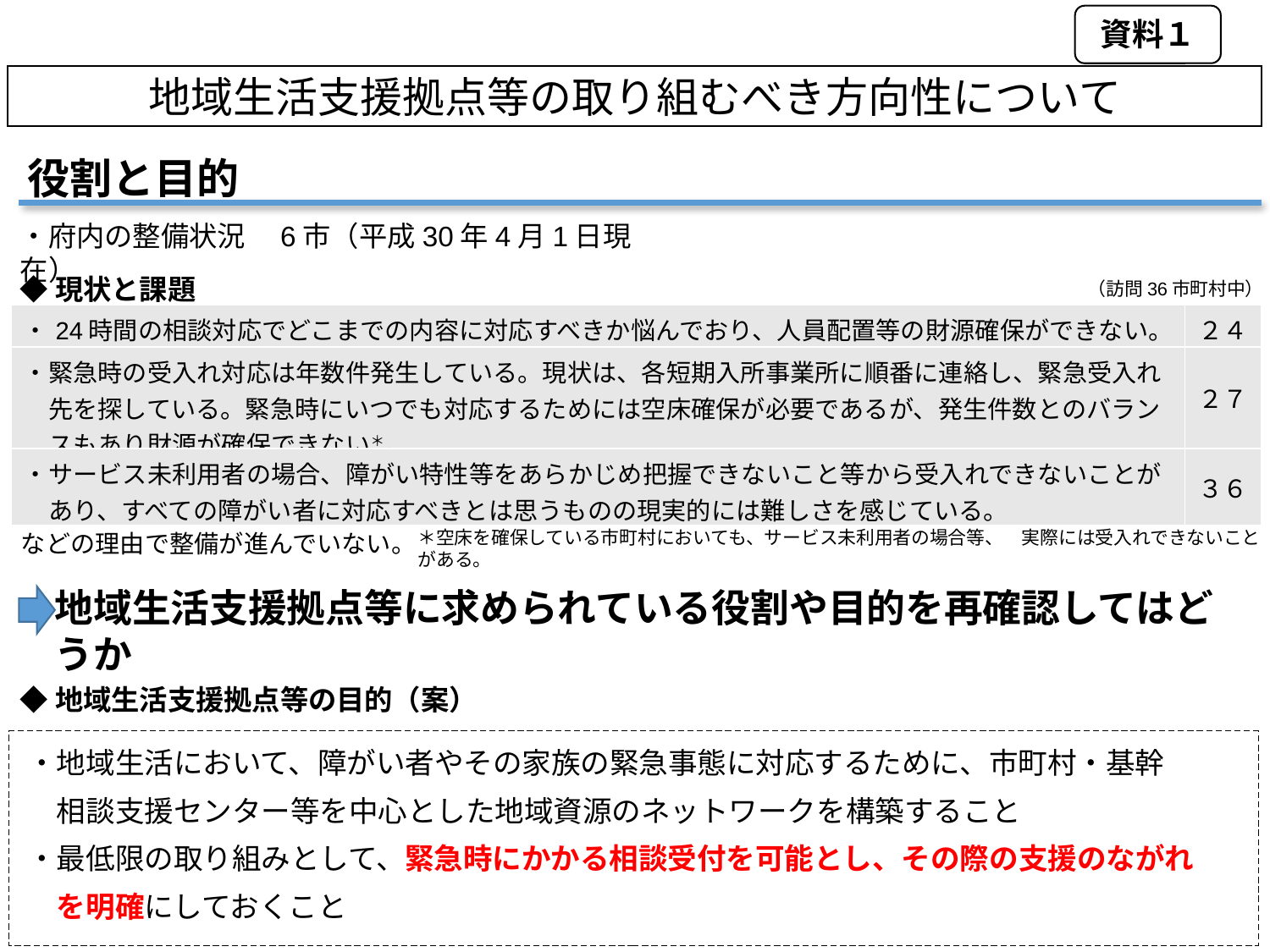

資料１
地域生活支援拠点等の取り組むべき方向性について
# 役割と目的
・府内の整備状況　6市（平成30年4月1日現在）
◆現状と課題
（訪問36市町村中）
| ・24時間の相談対応でどこまでの内容に対応すべきか悩んでおり、人員配置等の財源確保ができない。 | ２４ |
| --- | --- |
| ・緊急時の受入れ対応は年数件発生している。現状は、各短期入所事業所に順番に連絡し、緊急受入れ 　先を探している。緊急時にいつでも対応するためには空床確保が必要であるが、発生件数とのバラン 　スもあり財源が確保できない＊。 | ２７ |
| ・サービス未利用者の場合、障がい特性等をあらかじめ把握できないこと等から受入れできないことが 　あり、すべての障がい者に対応すべきとは思うものの現実的には難しさを感じている。 | ３６ |

＊空床を確保している市町村においても、サービス未利用者の場合等、　実際には受入れできないことがある。
などの理由で整備が進んでいない。
地域生活支援拠点等に求められている役割や目的を再確認してはどうか

◆地域生活支援拠点等の目的（案）
・地域生活において、障がい者やその家族の緊急事態に対応するために、市町村・基幹
　相談支援センター等を中心とした地域資源のネットワークを構築すること
・最低限の取り組みとして、緊急時にかかる相談受付を可能とし、その際の支援のながれ
　を明確にしておくこと